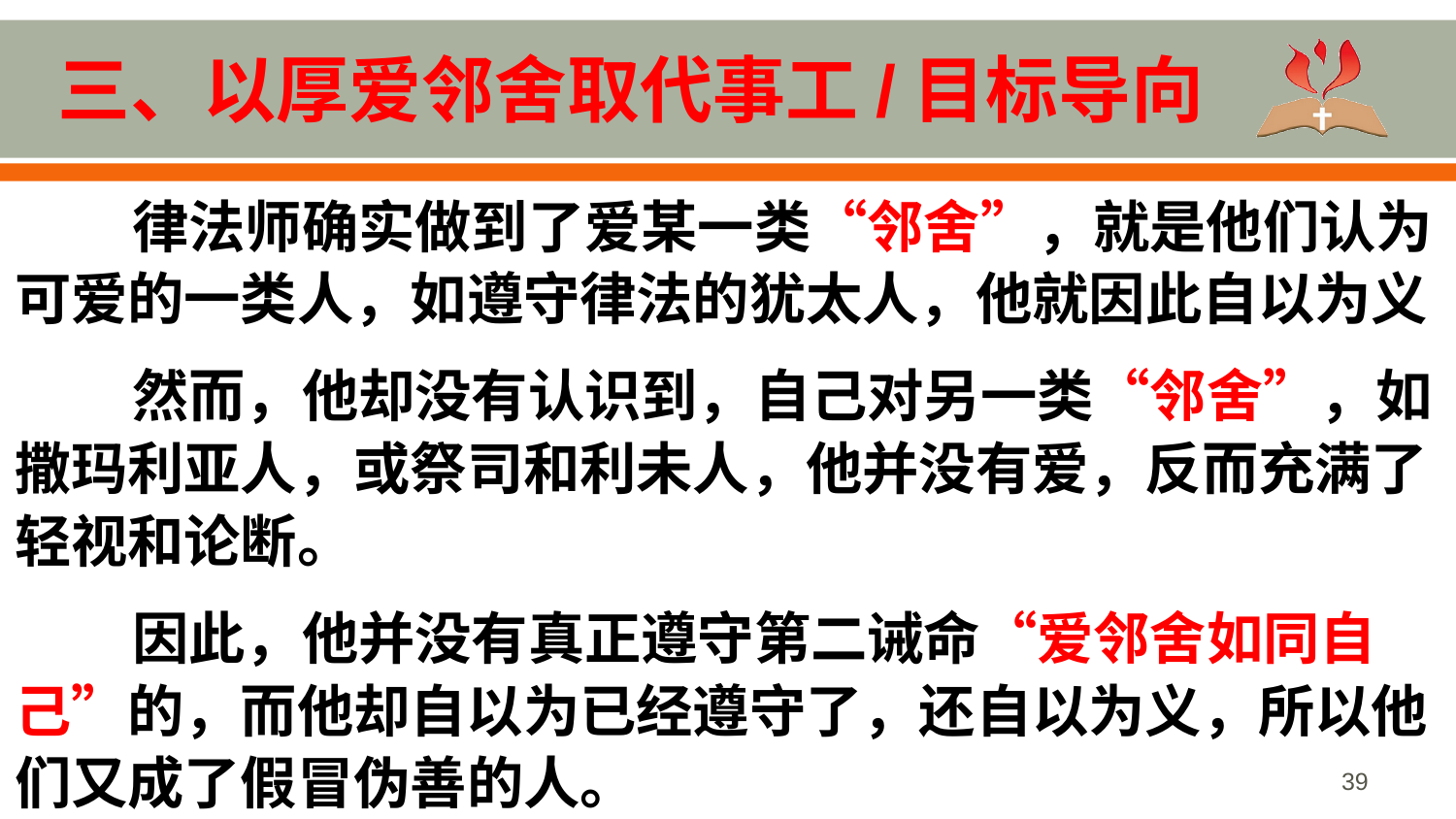

# 三、以厚爱邻舍取代事工/目标导向
律法师确实做到了爱某一类“邻舍”，就是他们认为可爱的一类人，如遵守律法的犹太人，他就因此自以为义
然而，他却没有认识到，自己对另一类“邻舍”，如撒玛利亚人，或祭司和利未人，他并没有爱，反而充满了轻视和论断。
因此，他并没有真正遵守第二诫命“爱邻舍如同自己”的，而他却自以为已经遵守了，还自以为义，所以他们又成了假冒伪善的人。

39